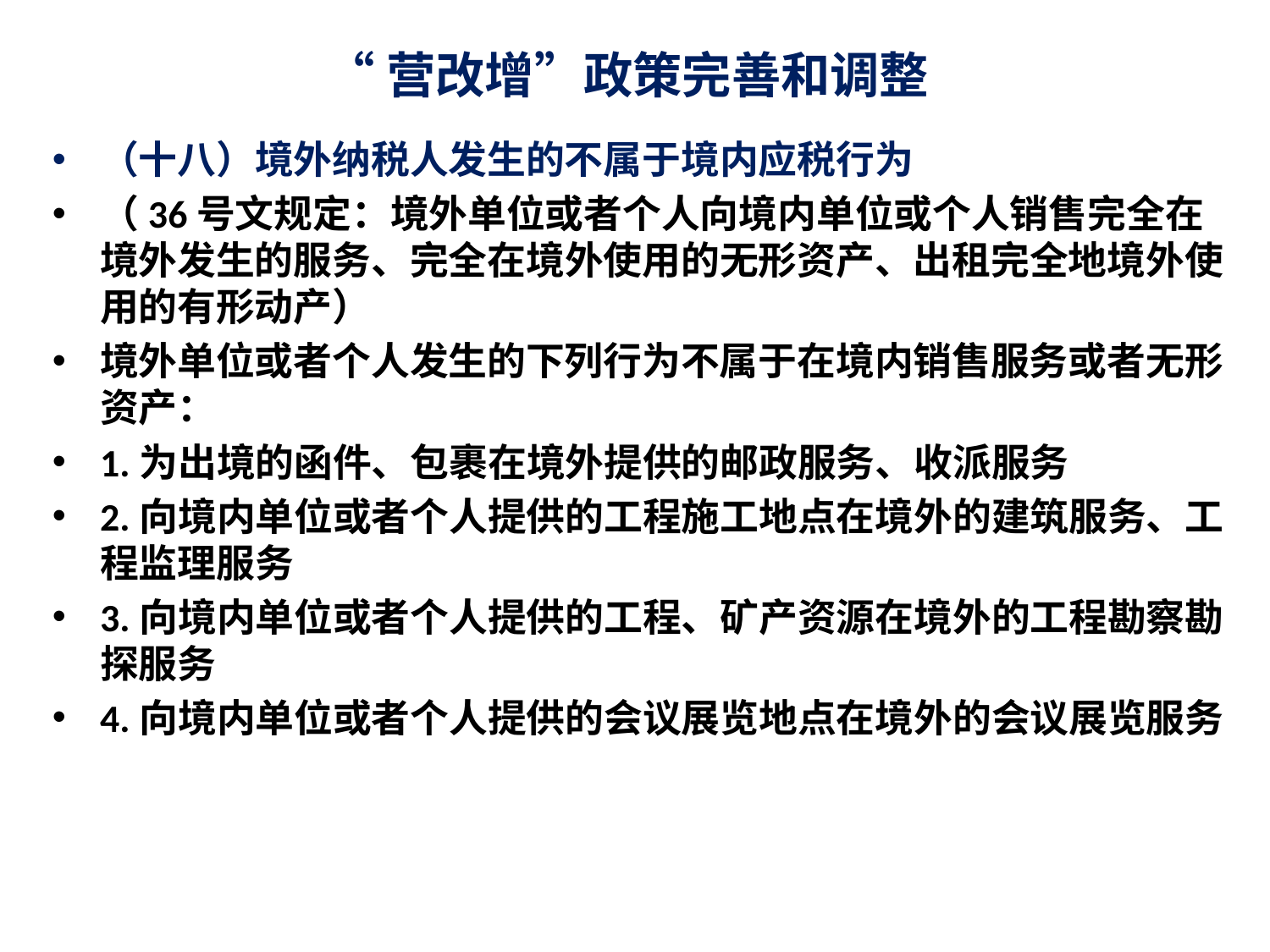

# “营改增”政策完善和调整
（十八）境外纳税人发生的不属于境内应税行为
（36号文规定：境外单位或者个人向境内单位或个人销售完全在境外发生的服务、完全在境外使用的无形资产、出租完全地境外使用的有形动产）
境外单位或者个人发生的下列行为不属于在境内销售服务或者无形资产：
1.为出境的函件、包裹在境外提供的邮政服务、收派服务
2.向境内单位或者个人提供的工程施工地点在境外的建筑服务、工程监理服务
3.向境内单位或者个人提供的工程、矿产资源在境外的工程勘察勘探服务
4.向境内单位或者个人提供的会议展览地点在境外的会议展览服务